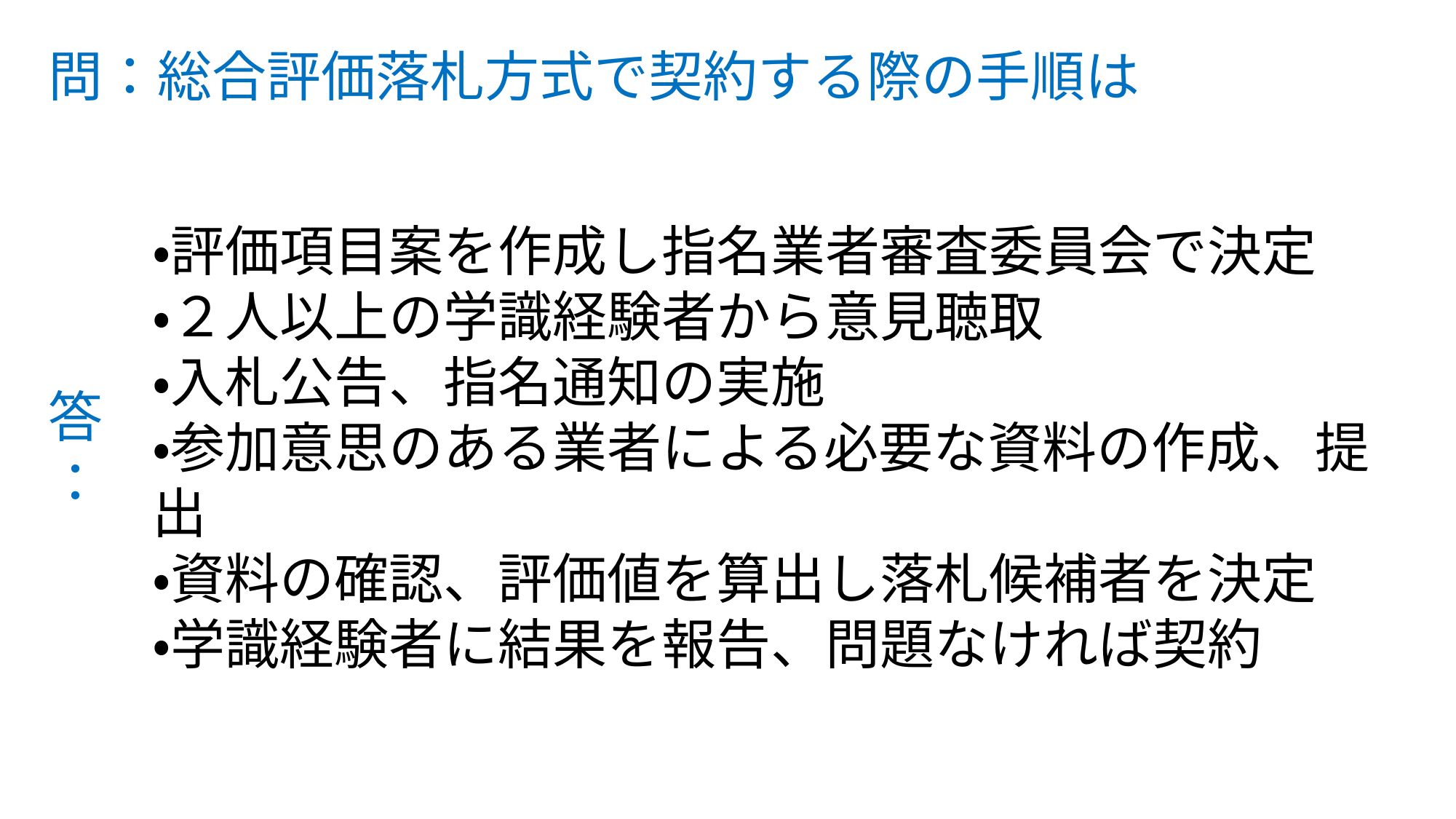

問：総合評価落札方式で契約する際の手順は
・評価項目案を作成し指名業者審査委員会で決定
・２人以上の学識経験者から意見聴取
・入札公告、指名通知の実施
・参加意思のある業者による必要な資料の作成、提出
・資料の確認、評価値を算出し落札候補者を決定
・学識経験者に結果を報告、問題なければ契約
答：